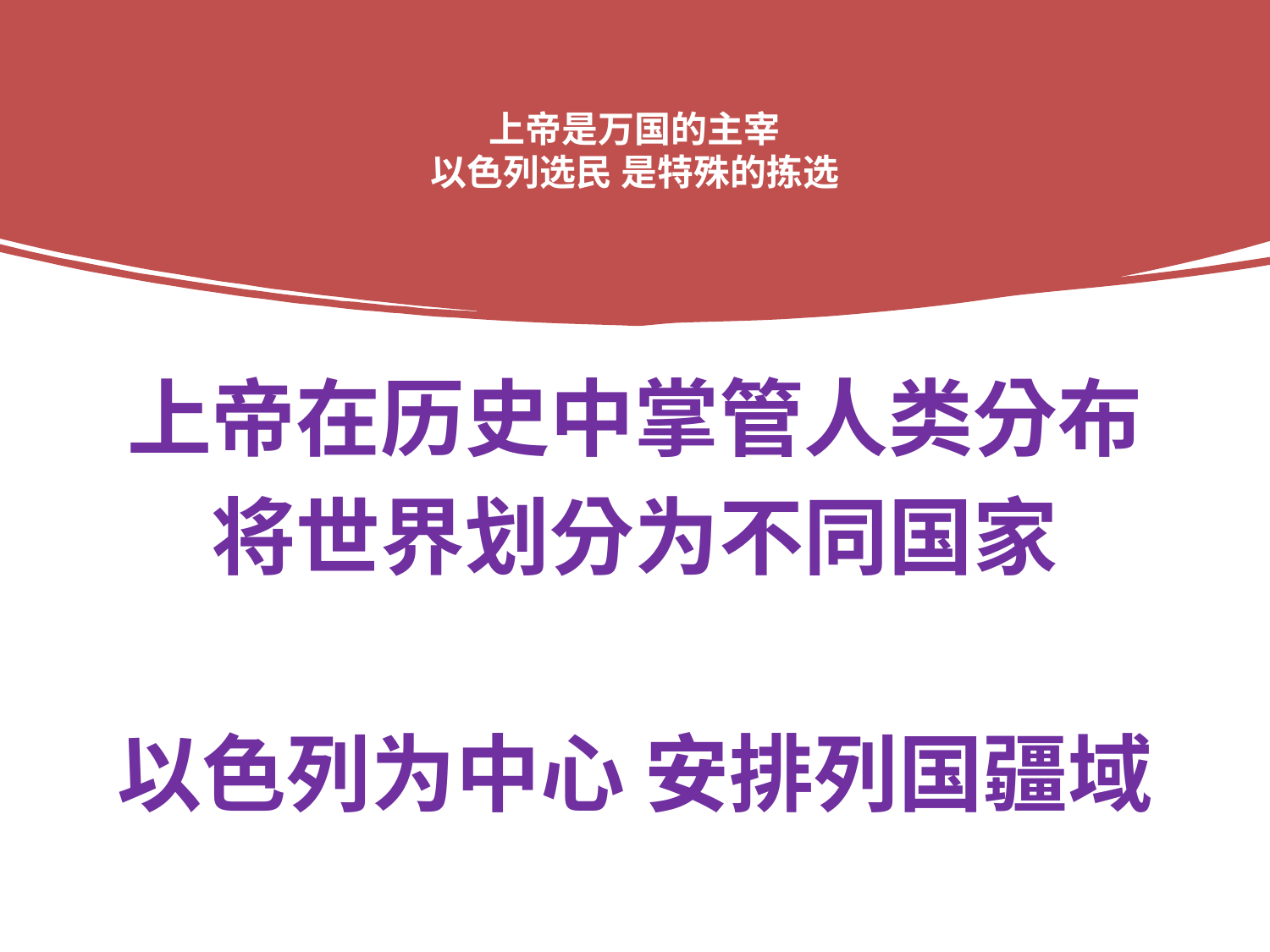

# 上帝是万国的主宰 以色列选民 是特殊的拣选
上帝在历史中掌管人类分布
将世界划分为不同国家

以色列为中心 安排列国疆域